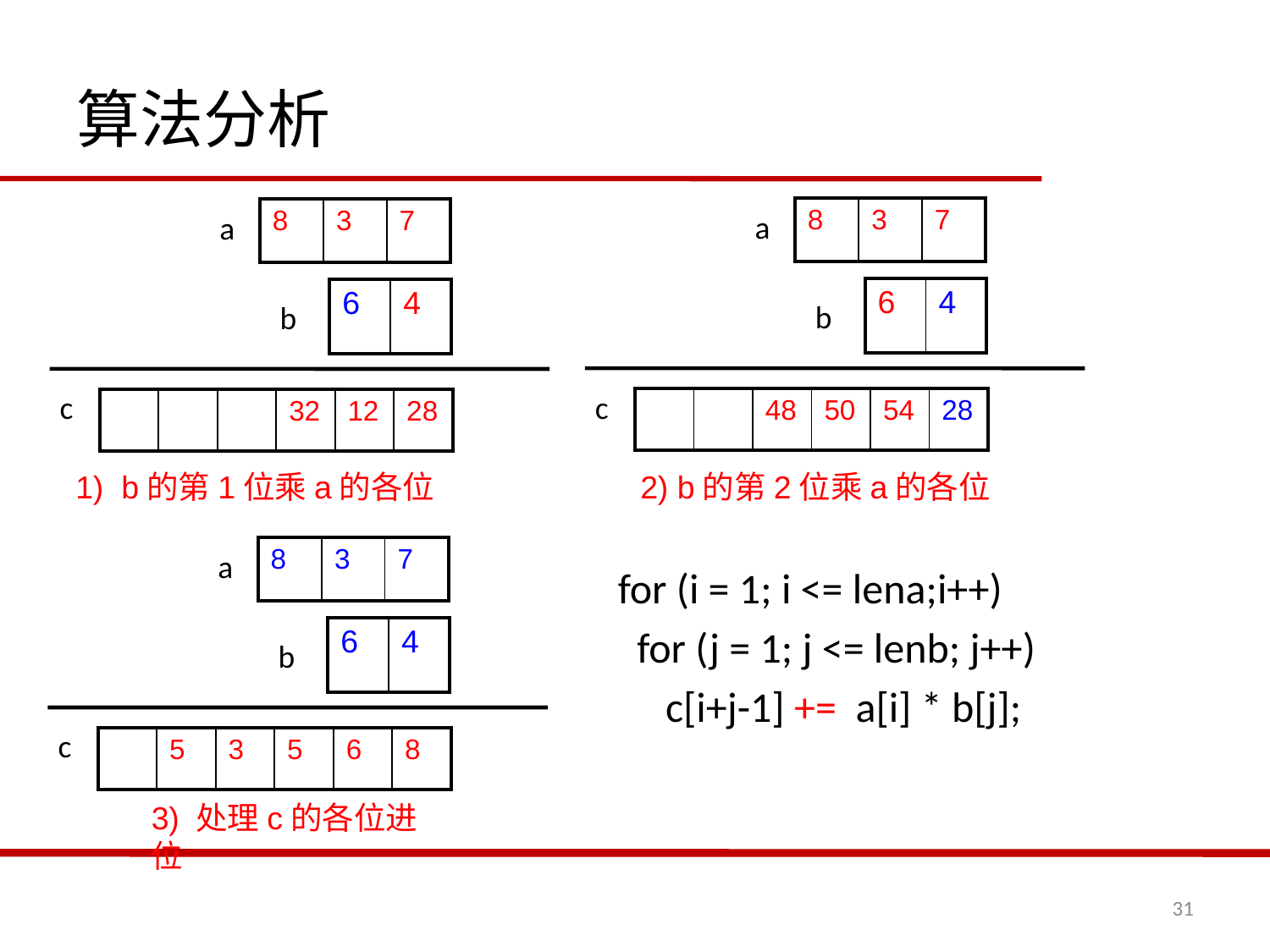

# 算法分析
| 8 | 3 | 7 |
| --- | --- | --- |
| 8 | 3 | 7 |
| --- | --- | --- |
a
a
| 6 | 4 |
| --- | --- |
| 6 | 4 |
| --- | --- |
b
b

c
c
|  |  | 48 | 50 | 54 | 28 |
| --- | --- | --- | --- | --- | --- |
|  |  |  | 32 | 12 | 28 |
| --- | --- | --- | --- | --- | --- |
1)  b的第1位乘a的各位
2) b的第2位乘a的各位
| 8 | 3 | 7 |
| --- | --- | --- |
a
for (i = 1; i <= lena;i++)
  for (j = 1; j <= lenb; j++)
     c[i+j-1] +=  a[i] * b[j];
| 6 | 4 |
| --- | --- |
b

c
|  | 5 | 3 | 5 | 6 | 8 |
| --- | --- | --- | --- | --- | --- |
3) 处理c的各位进位
31